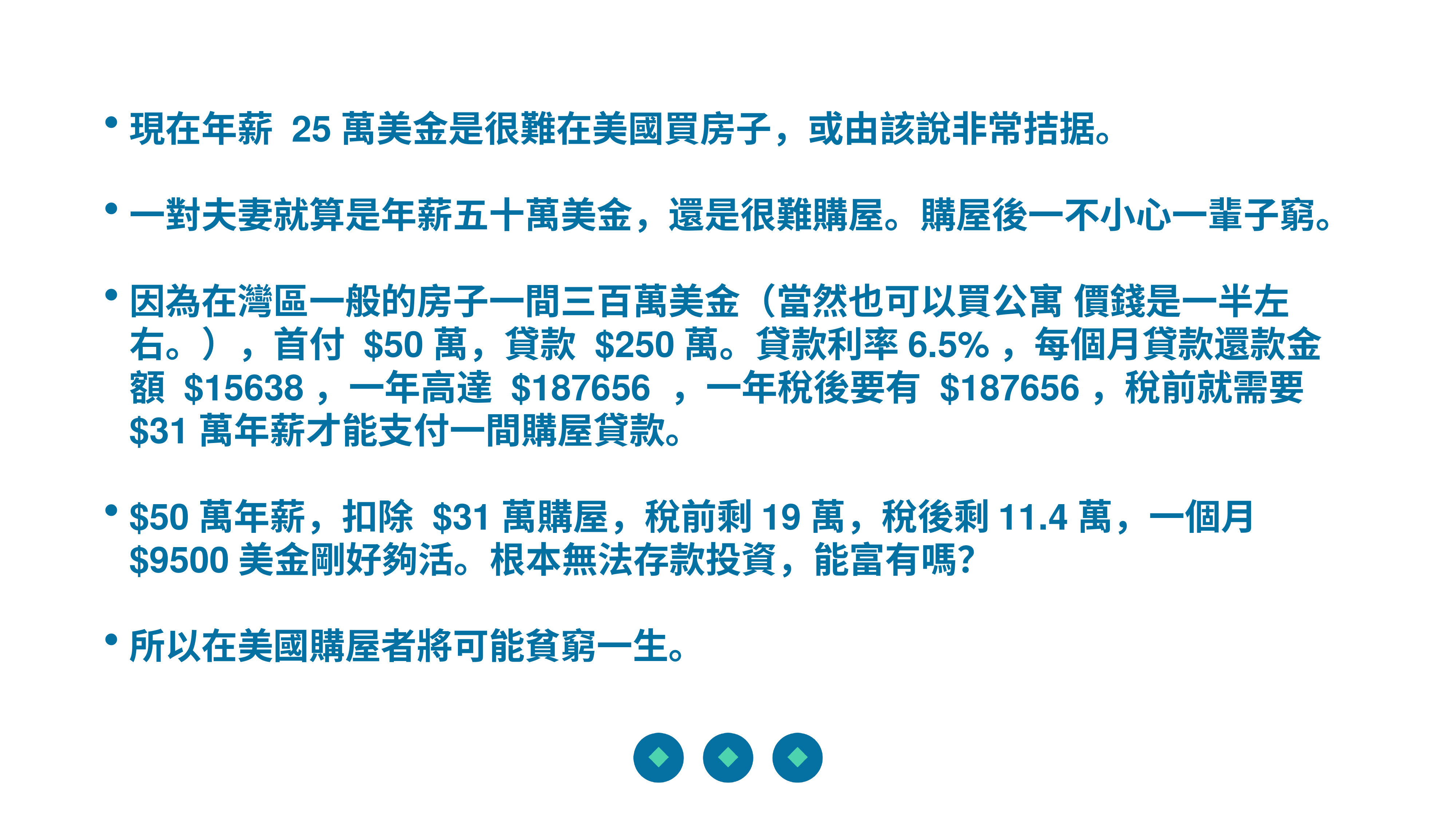

現在年薪 25萬美金是很難在美國買房子，或由該說非常拮据。

一對夫妻就算是年薪五十萬美金，還是很難購屋。購屋後一不小心一輩子窮。

因為在灣區一般的房子一間三百萬美金（當然也可以買公寓 價錢是一半左右。），首付 $50萬，貸款 $250萬。貸款利率6.5%，每個月貸款還款金額 $15638，一年高達 $187656 ，一年稅後要有 $187656，稅前就需要$31萬年薪才能支付一間購屋貸款。

$50萬年薪，扣除 $31萬購屋，稅前剩19萬，稅後剩11.4萬，一個月$9500美金剛好夠活。根本無法存款投資，能富有嗎？

所以在美國購屋者將可能貧窮一生。